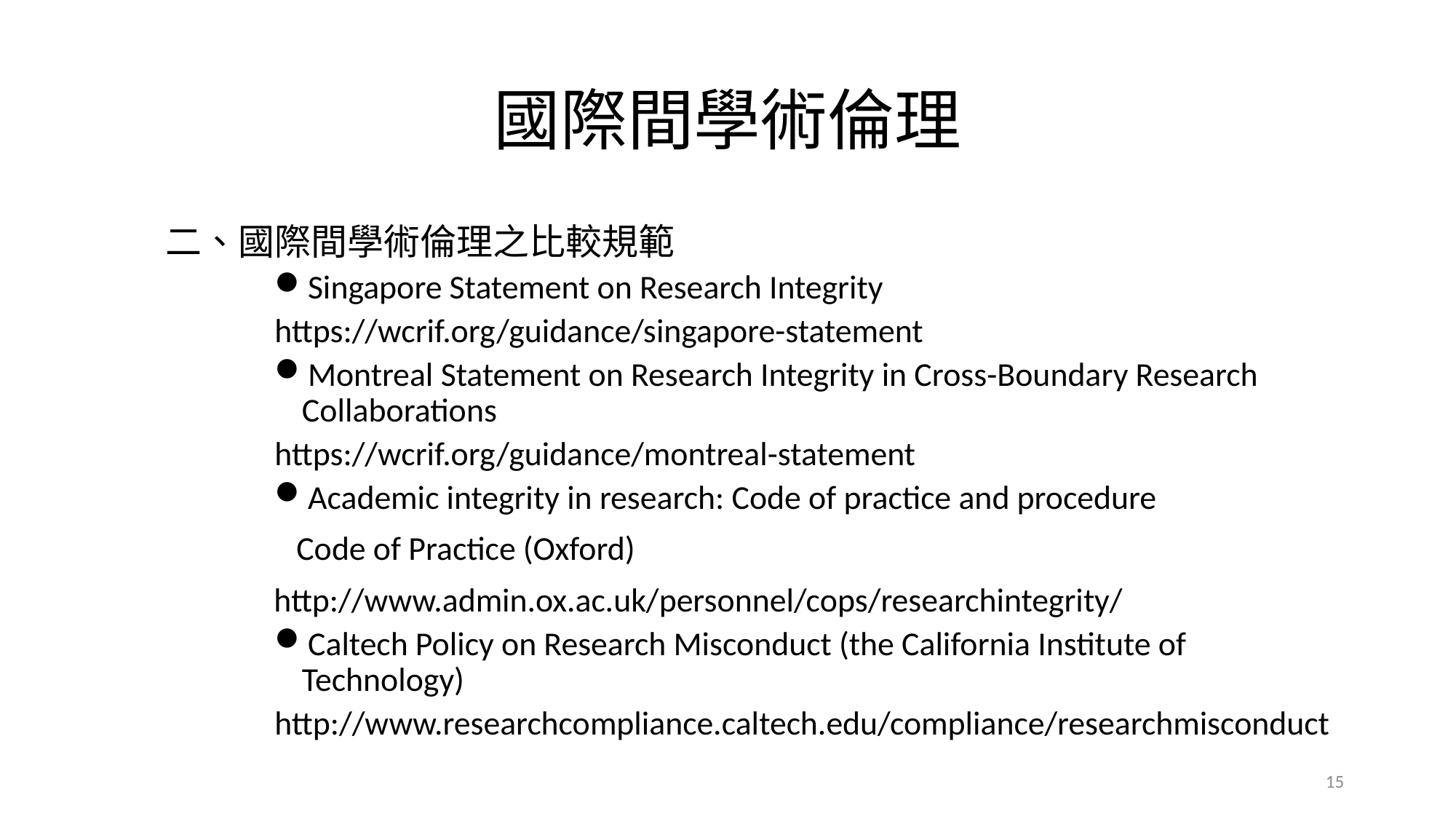

# 國際間學術倫理
二、國際間學術倫理之比較規範
Singapore Statement on Research Integrity
https://wcrif.org/guidance/singapore-statement
Montreal Statement on Research Integrity in Cross-Boundary Research Collaborations
https://wcrif.org/guidance/montreal-statement
Academic integrity in research: Code of practice and procedure
         Code of Practice (Oxford)
      http://www.admin.ox.ac.uk/personnel/cops/researchintegrity/
Caltech Policy on Research Misconduct (the California Institute of Technology)
http://www.researchcompliance.caltech.edu/compliance/researchmisconduct

15